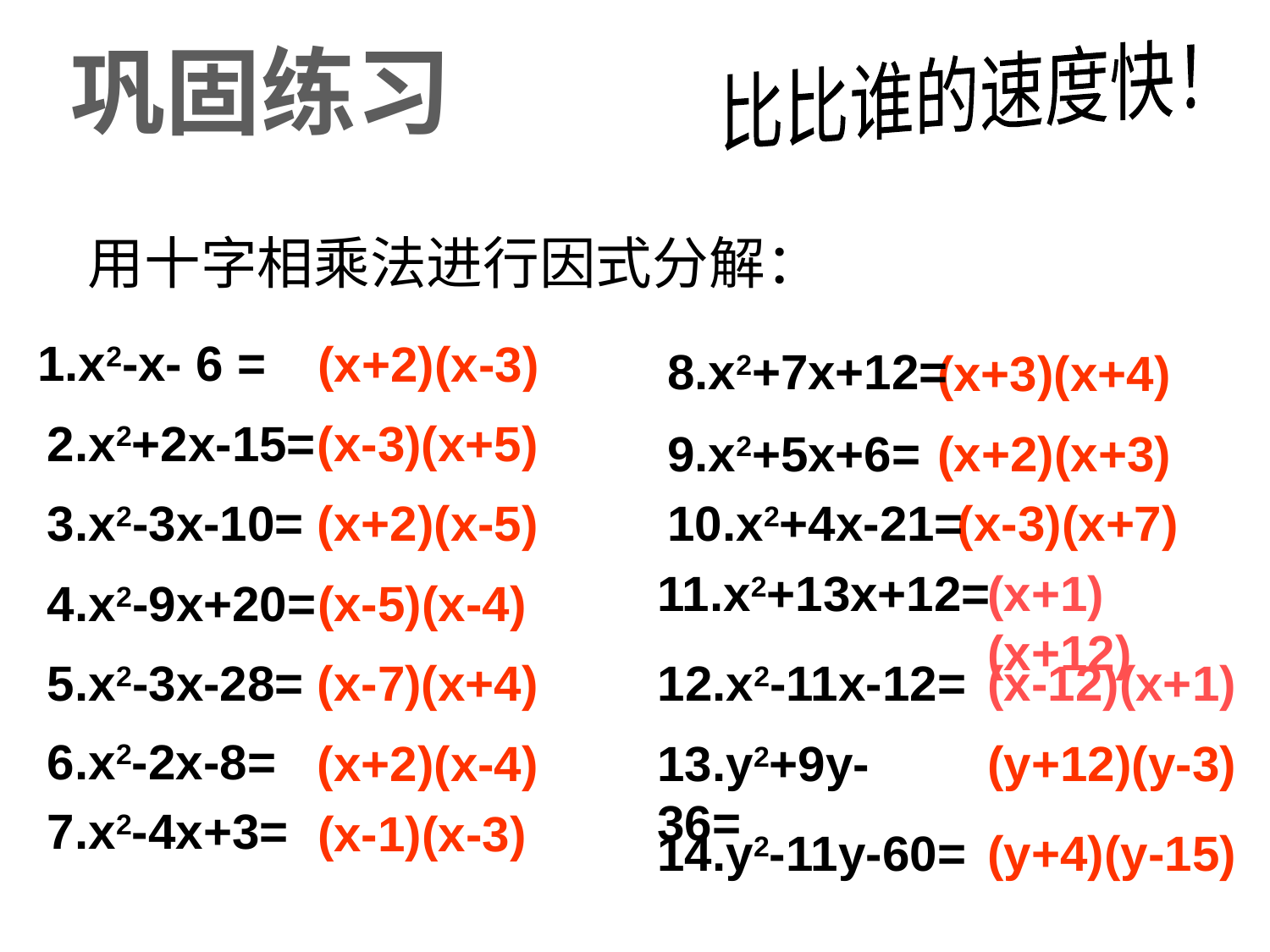

巩固练习
比比谁的速度快！
# 用十字相乘法进行因式分解：
1.x2-x- 6 =
(x+2)(x-3)
8.x2+7x+12=
(x+3)(x+4)
2.x2+2x-15=
(x-3)(x+5)
9.x2+5x+6=
(x+2)(x+3)
3.x2-3x-10=
(x+2)(x-5)
10.x2+4x-21=
(x-3)(x+7)
11.x2+13x+12=
(x+1)(x+12)
4.x2-9x+20=
(x-5)(x-4)
5.x2-3x-28=
(x-7)(x+4)
12.x2-11x-12=
(x-12)(x+1)
6.x2-2x-8=
(x+2)(x-4)
13.y2+9y-36=
(y+12)(y-3)
7.x2-4x+3=
(x-1)(x-3)
14.y2-11y-60=
(y+4)(y-15)